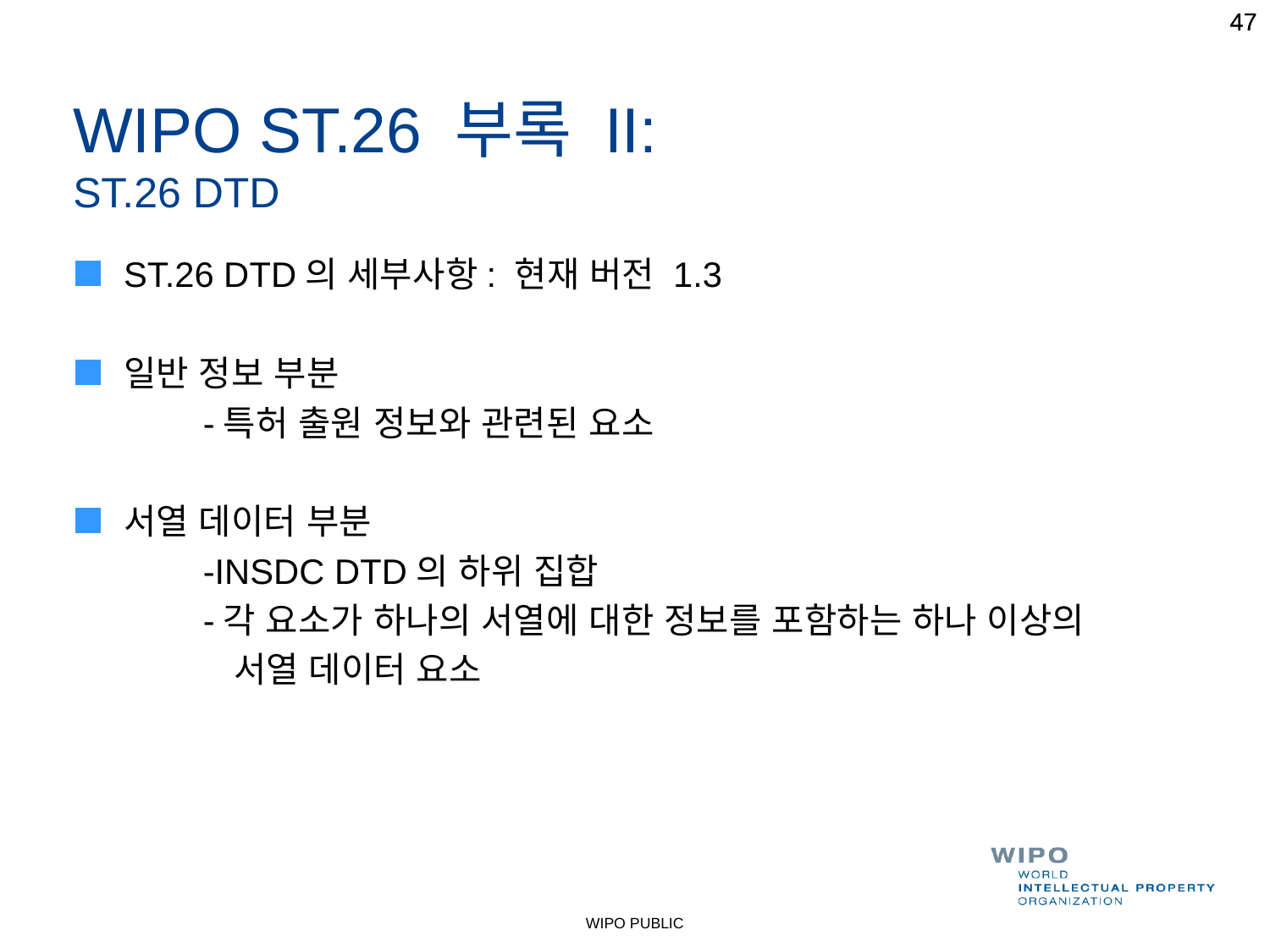

47
47
WIPO ST.26 부록 II:
ST.26 DTD
ST.26 DTD의 세부사항: 현재 버전 1.3

일반 정보 부분
	-특허 출원 정보와 관련된 요소

서열 데이터 부분
	-INSDC DTD의 하위 집합
	-각 요소가 하나의 서열에 대한 정보를 포함하는 하나 이상의
               서열 데이터 요소